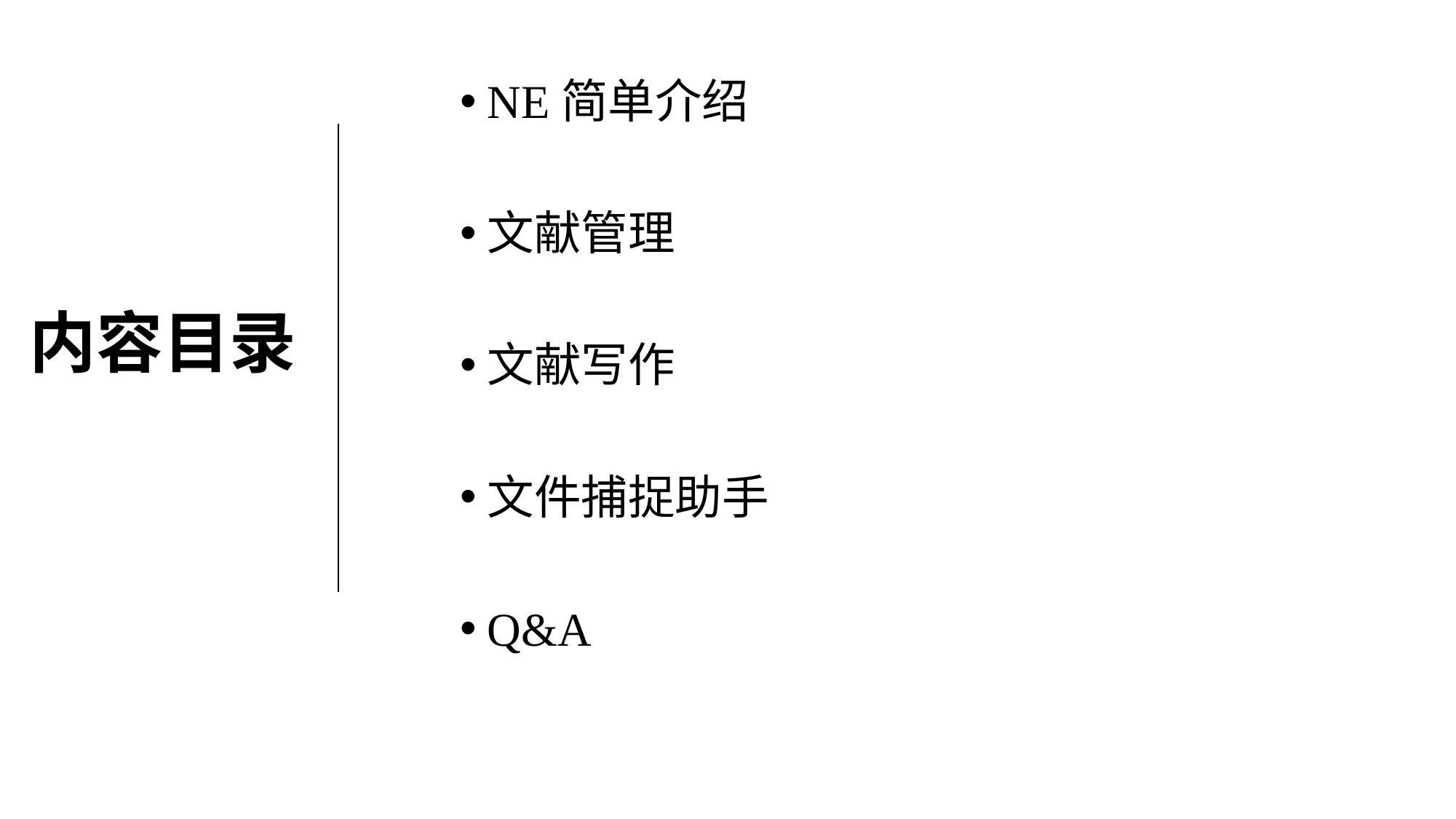

NE简单介绍

文献管理

文献写作

文件捕捉助手

Q&A
# 内容目录